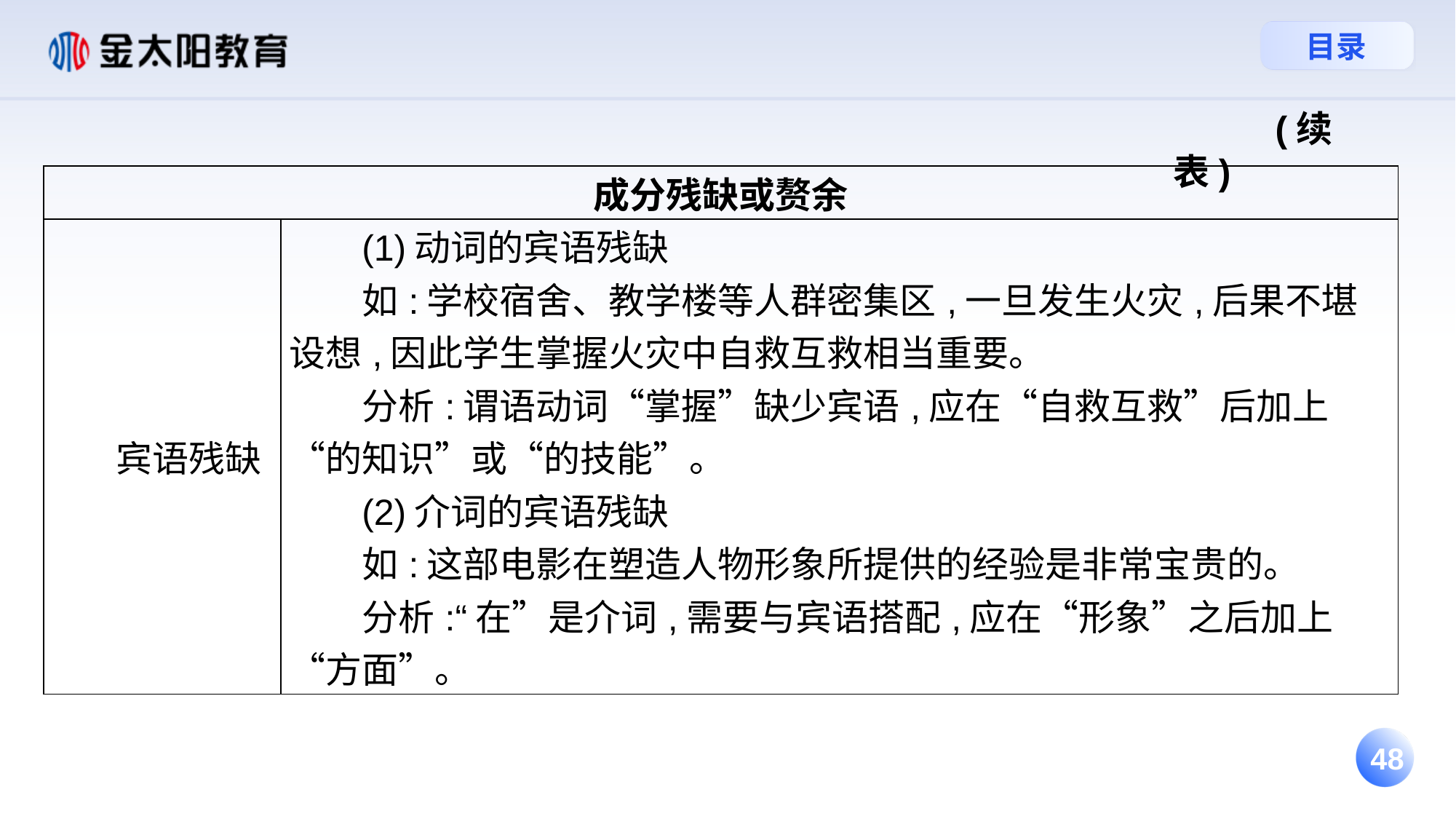

(续表)

| 成分残缺或赘余 |  |
| --- | --- |
| 宾语残缺 | (1)动词的宾语残缺 如:学校宿舍、教学楼等人群密集区,一旦发生火灾,后果不堪设想,因此学生掌握火灾中自救互救相当重要。 分析:谓语动词“掌握”缺少宾语,应在“自救互救”后加上“的知识”或“的技能”。 (2)介词的宾语残缺 如:这部电影在塑造人物形象所提供的经验是非常宝贵的。 分析:“在”是介词,需要与宾语搭配,应在“形象”之后加上“方面”。 |